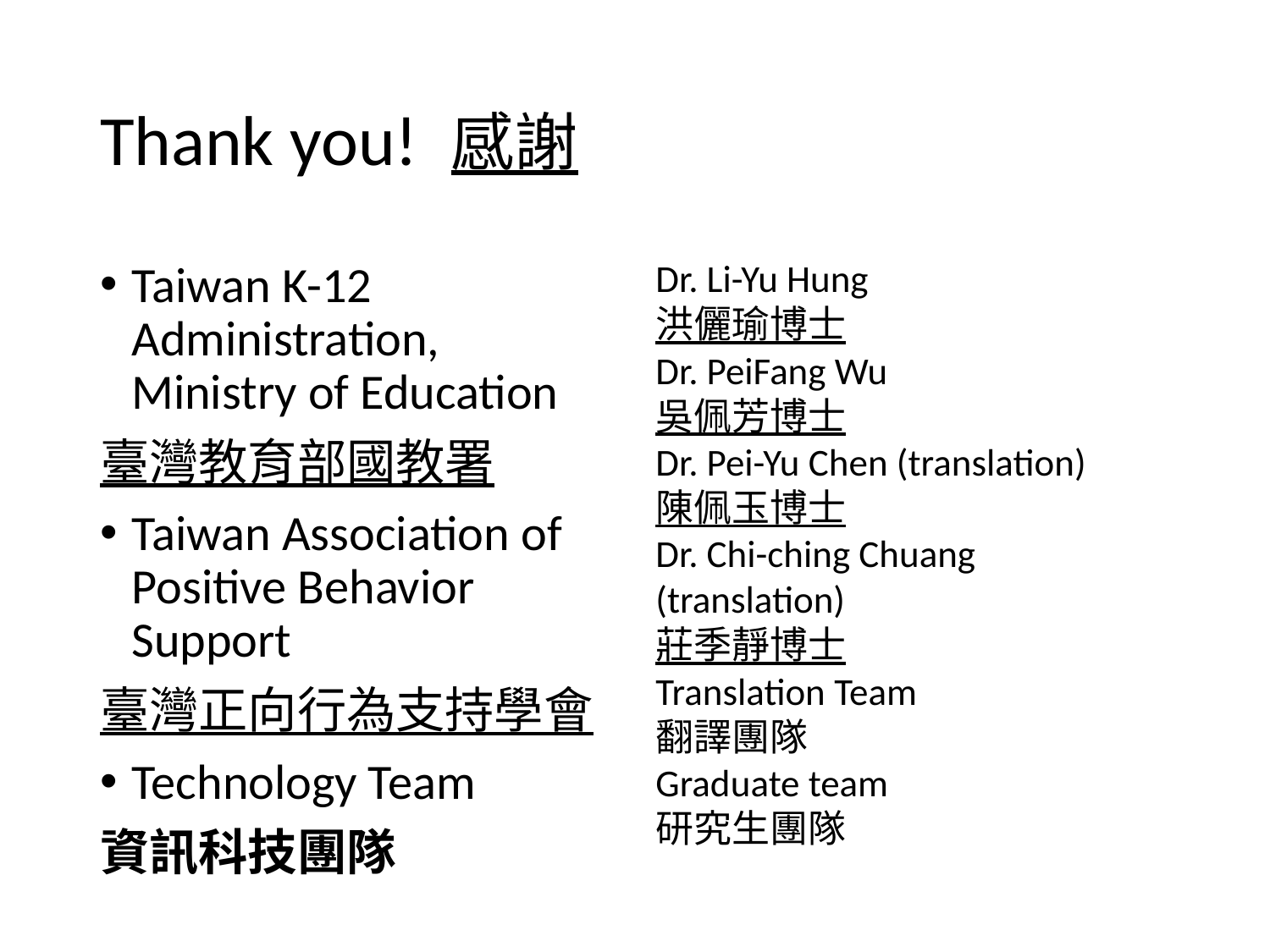

# Thank you! 感謝
Taiwan K-12 Administration, Ministry of Education
臺灣教育部國教署
Taiwan Association of Positive Behavior Support
臺灣正向行為支持學會
Technology Team
資訊科技團隊

Dr. Li-Yu Hung
洪儷瑜博士
Dr. PeiFang Wu
吳佩芳博士
Dr. Pei-Yu Chen (translation)
陳佩玉博士
Dr. Chi-ching Chuang
(translation)
莊季靜博士
Translation Team
翻譯團隊
Graduate team
研究生團隊